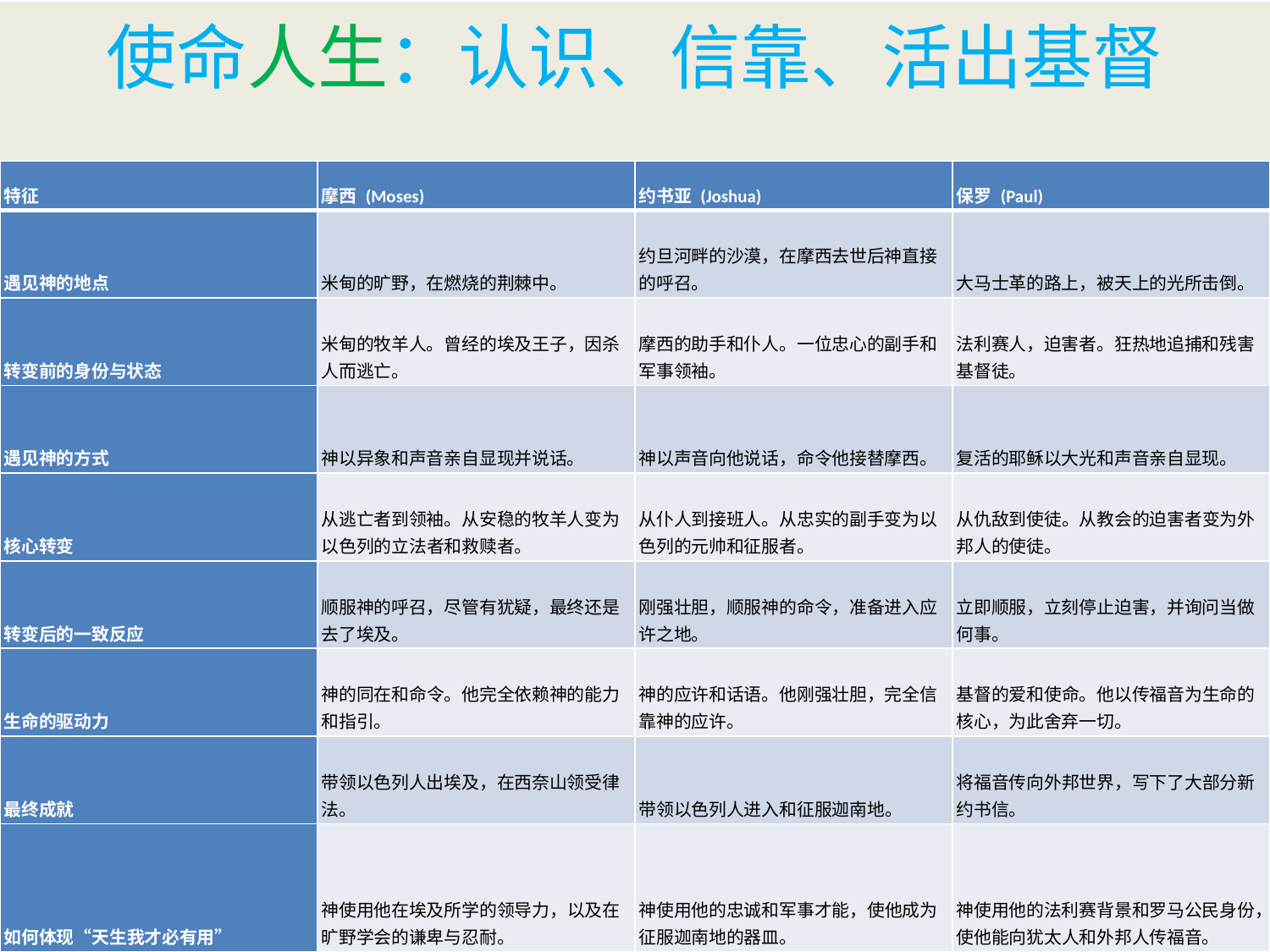

# 使命人生：认识、信靠、活出基督
| 特征 | 摩西 (Moses) | 约书亚 (Joshua) | 保罗 (Paul) |
| --- | --- | --- | --- |
| 遇见神的地点 | 米甸的旷野，在燃烧的荆棘中。 | 约旦河畔的沙漠，在摩西去世后神直接的呼召。 | 大马士革的路上，被天上的光所击倒。 |
| 转变前的身份与状态 | 米甸的牧羊人。曾经的埃及王子，因杀人而逃亡。 | 摩西的助手和仆人。一位忠心的副手和军事领袖。 | 法利赛人，迫害者。狂热地追捕和残害基督徒。 |
| 遇见神的方式 | 神以异象和声音亲自显现并说话。 | 神以声音向他说话，命令他接替摩西。 | 复活的耶稣以大光和声音亲自显现。 |
| 核心转变 | 从逃亡者到领袖。从安稳的牧羊人变为以色列的立法者和救赎者。 | 从仆人到接班人。从忠实的副手变为以色列的元帅和征服者。 | 从仇敌到使徒。从教会的迫害者变为外邦人的使徒。 |
| 转变后的一致反应 | 顺服神的呼召，尽管有犹疑，最终还是去了埃及。 | 刚强壮胆，顺服神的命令，准备进入应许之地。 | 立即顺服，立刻停止迫害，并询问当做何事。 |
| 生命的驱动力 | 神的同在和命令。他完全依赖神的能力和指引。 | 神的应许和话语。他刚强壮胆，完全信靠神的应许。 | 基督的爱和使命。他以传福音为生命的核心，为此舍弃一切。 |
| 最终成就 | 带领以色列人出埃及，在西奈山领受律法。 | 带领以色列人进入和征服迦南地。 | 将福音传向外邦世界，写下了大部分新约书信。 |
| 如何体现“天生我才必有用” | 神使用他在埃及所学的领导力，以及在旷野学会的谦卑与忍耐。 | 神使用他的忠诚和军事才能，使他成为征服迦南地的器皿。 | 神使用他的法利赛背景和罗马公民身份，使他能向犹太人和外邦人传福音。 |